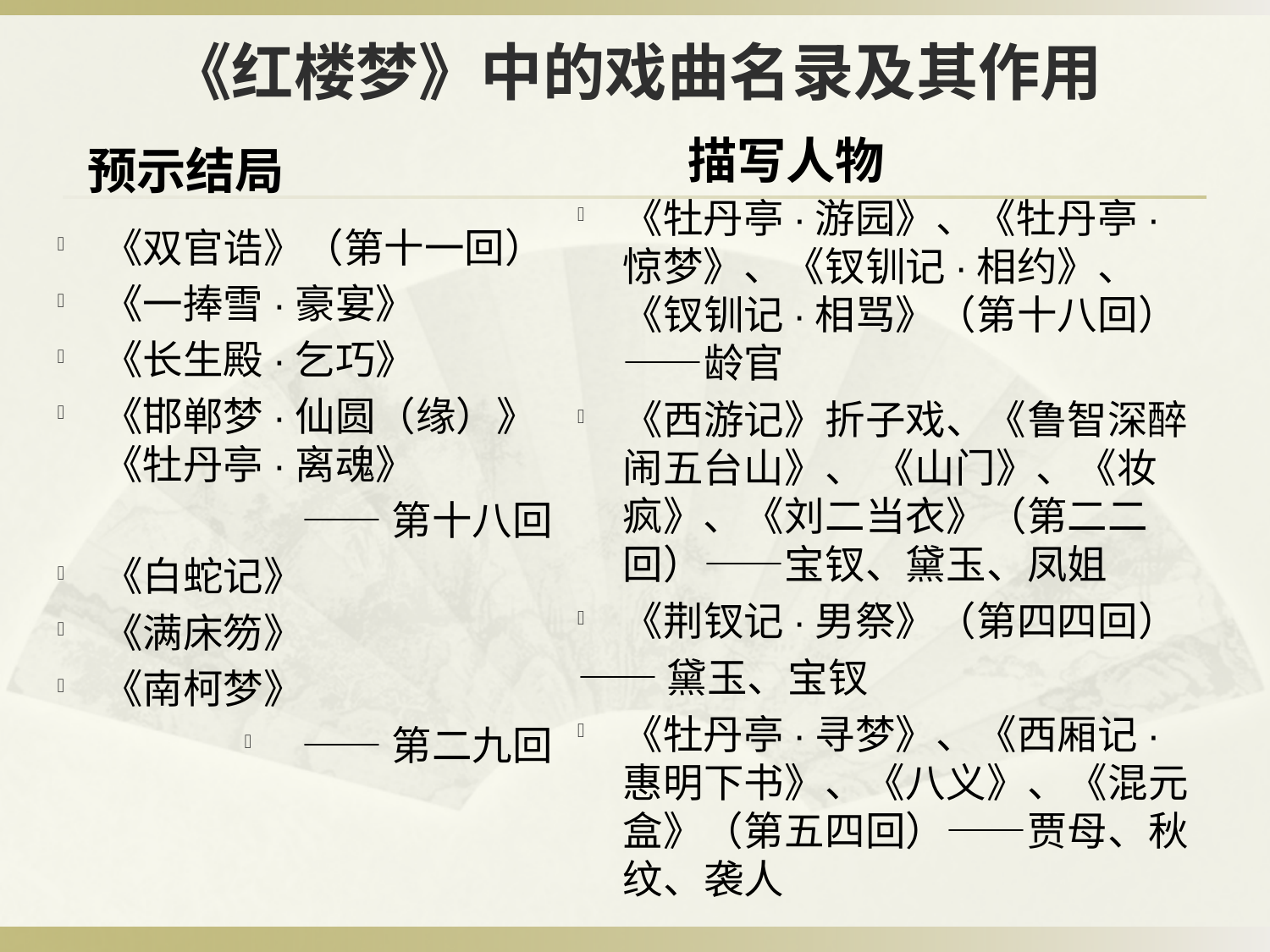

# 《红楼梦》中的戏曲名录及其作用
描写人物
预示结局
《牡丹亭·游园》、《牡丹亭·惊梦》、《钗钏记·相约》、《钗钏记·相骂》（第十八回）——龄官
《西游记》折子戏、《鲁智深醉闹五台山》、 《山门》、《妆疯》、《刘二当衣》（第二二回）——宝钗、黛玉、凤姐
《荆钗记·男祭》（第四四回）
——黛玉、宝钗
《牡丹亭·寻梦》、《西厢记·惠明下书》、《八义》、《混元盒》（第五四回）——贾母、秋纹、袭人

《双官诰》（第十一回）
《一捧雪·豪宴》
《长生殿·乞巧》
《邯郸梦·仙圆（缘）》《牡丹亭·离魂》
     ——第十八回
《白蛇记》
《满床笏》
《南柯梦》
——第二九回